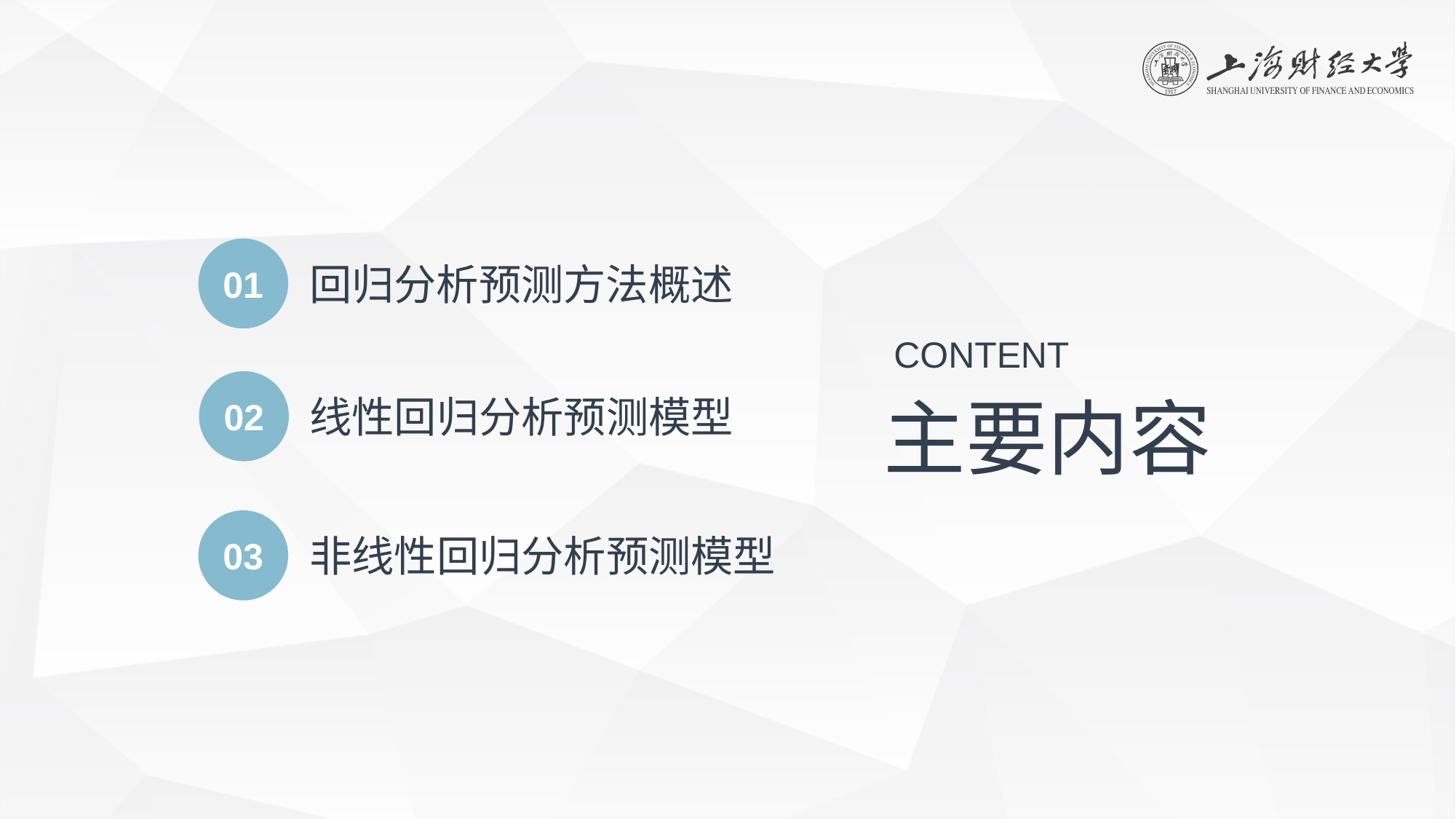

01
回归分析预测方法概述
线性回归分析预测模型
非线性回归分析预测模型
CONTENT
主要内容
02
03